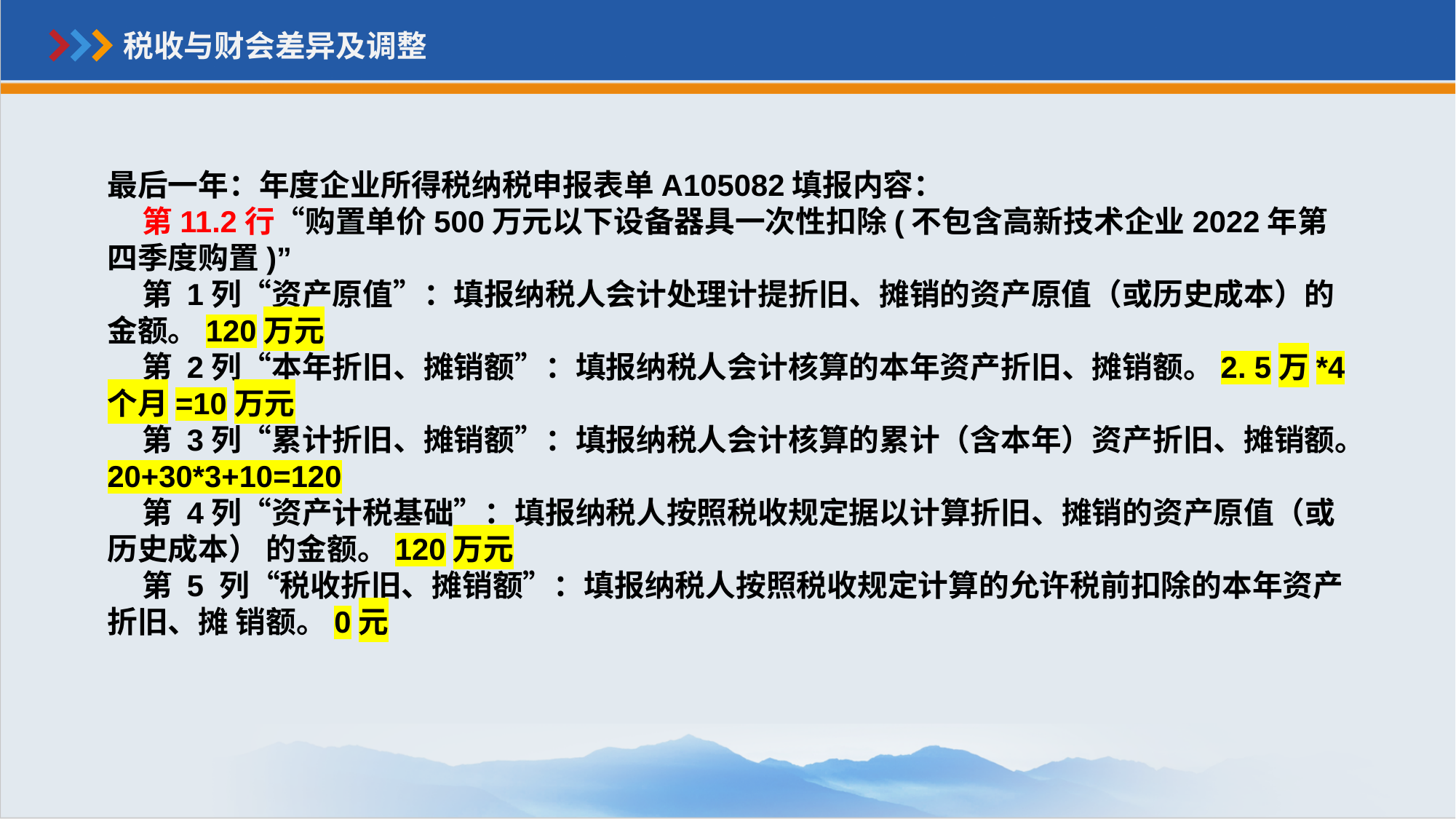

税收与财会差异及调整

最后一年：年度企业所得税纳税申报表单A105082填报内容：
    第11.2行“购置单价500万元以下设备器具一次性扣除(不包含高新技术企业2022年第四季度购置)”
    第 1列“资产原值”：填报纳税人会计处理计提折旧、摊销的资产原值（或历史成本）的金额。120万元
    第 2列“本年折旧、摊销额”：填报纳税人会计核算的本年资产折旧、摊销额。2. 5万*4个月=10万元
    第 3列“累计折旧、摊销额”：填报纳税人会计核算的累计（含本年）资产折旧、摊销额。20+30*3+10=120
    第 4列“资产计税基础”：填报纳税人按照税收规定据以计算折旧、摊销的资产原值（或历史成本） 的金额。120万元
    第 5 列“税收折旧、摊销额”：填报纳税人按照税收规定计算的允许税前扣除的本年资产折旧、摊 销额。0元